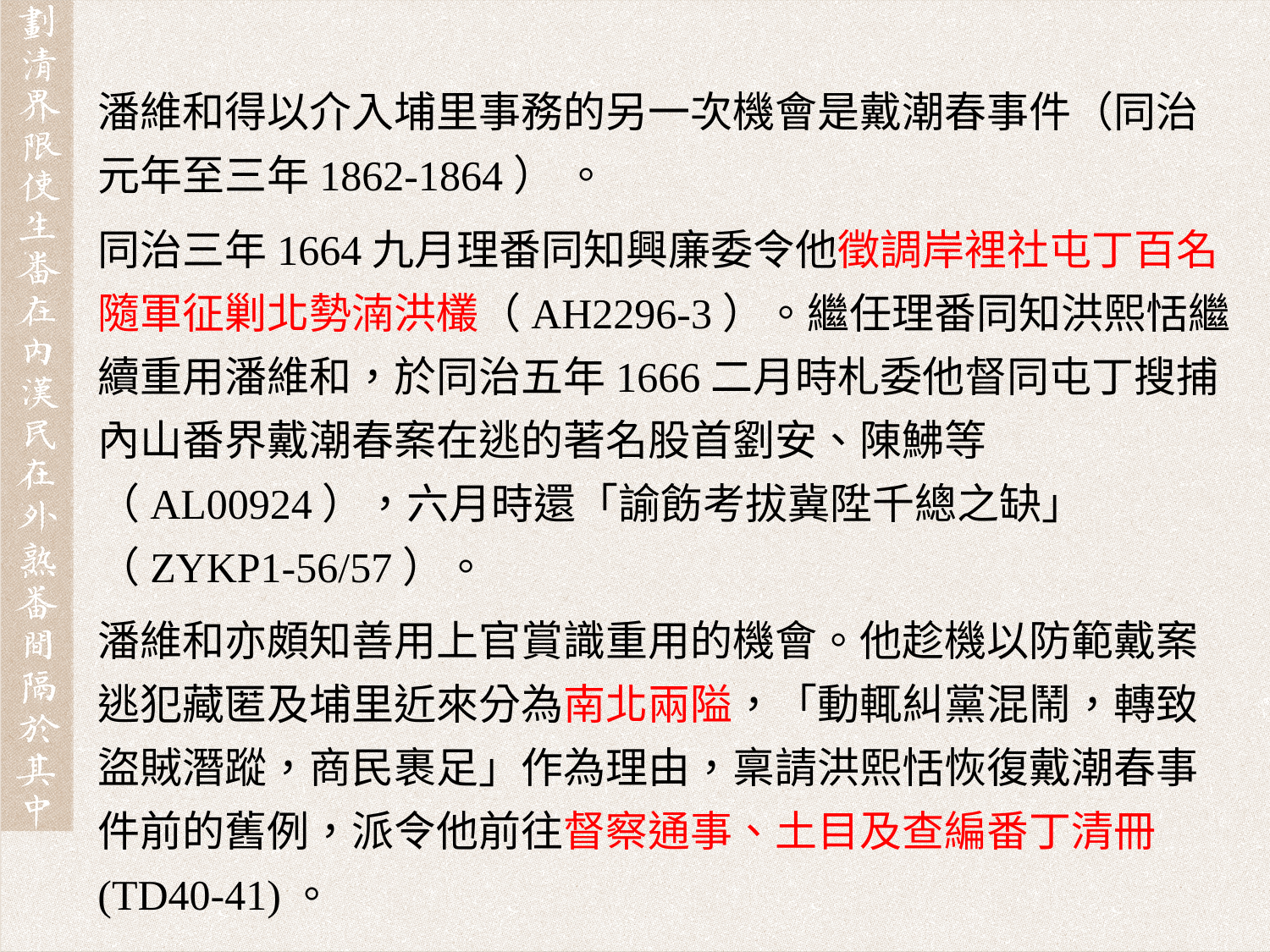

潘維和得以介入埔里事務的另一次機會是戴潮春事件（同治元年至三年1862-1864） 。
同治三年1664九月理番同知興廉委令他徵調岸裡社屯丁百名隨軍征剿北勢湳洪欉（AH2296-3）。繼任理番同知洪熙恬繼續重用潘維和，於同治五年1666二月時札委他督同屯丁搜捕內山番界戴潮春案在逃的著名股首劉安、陳鮄等（AL00924），六月時還「諭飭考拔冀陞千總之缺」（ZYKP1-56/57）。
潘維和亦頗知善用上官賞識重用的機會。他趁機以防範戴案逃犯藏匿及埔里近來分為南北兩隘，「動輒糾黨混鬧，轉致盜賊潛蹤，商民裹足」作為理由，稟請洪熙恬恢復戴潮春事件前的舊例，派令他前往督察通事、土目及查編番丁清冊(TD40-41)。